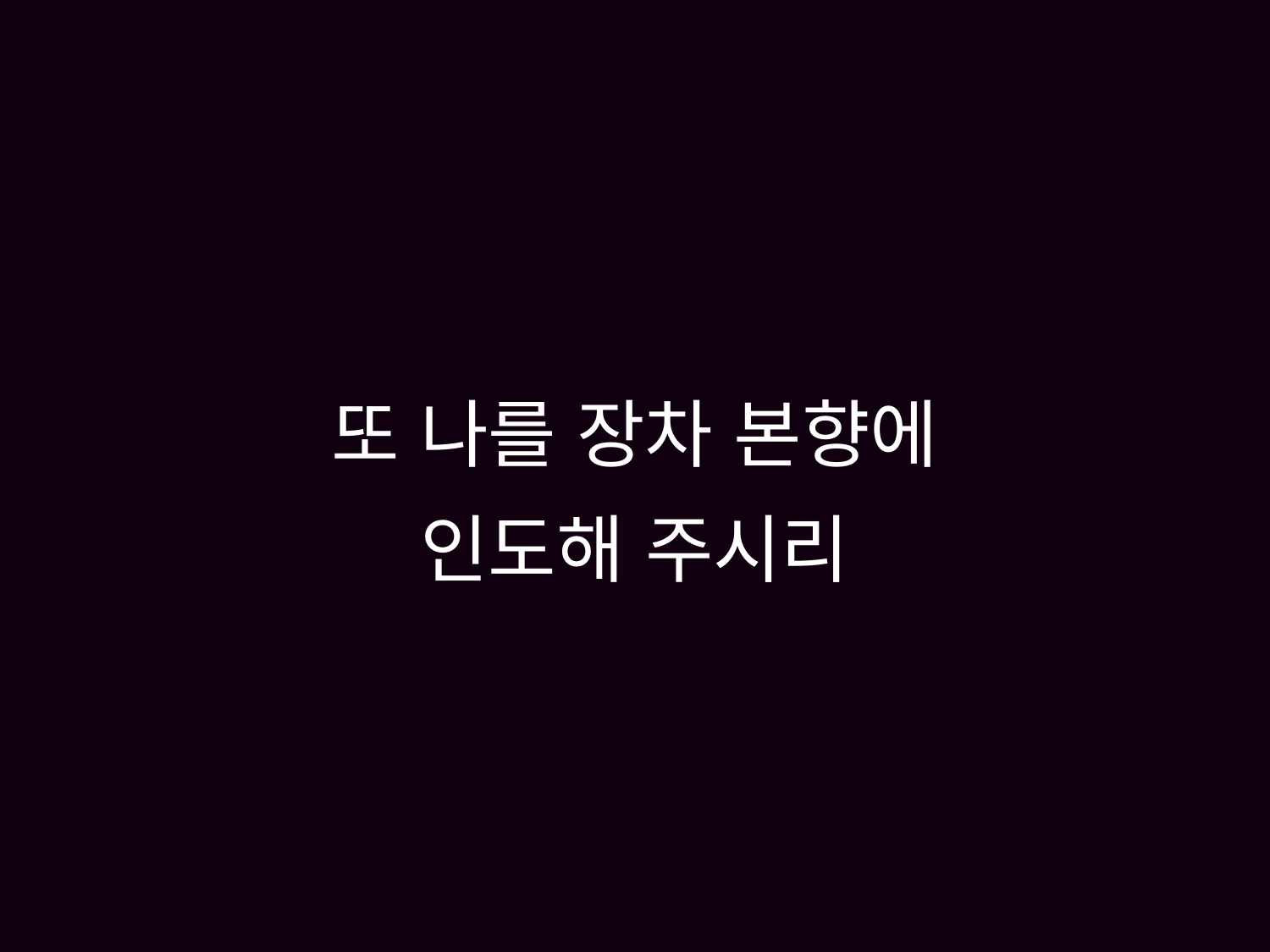

# 또 나를 장차 본향에 인도해 주시리